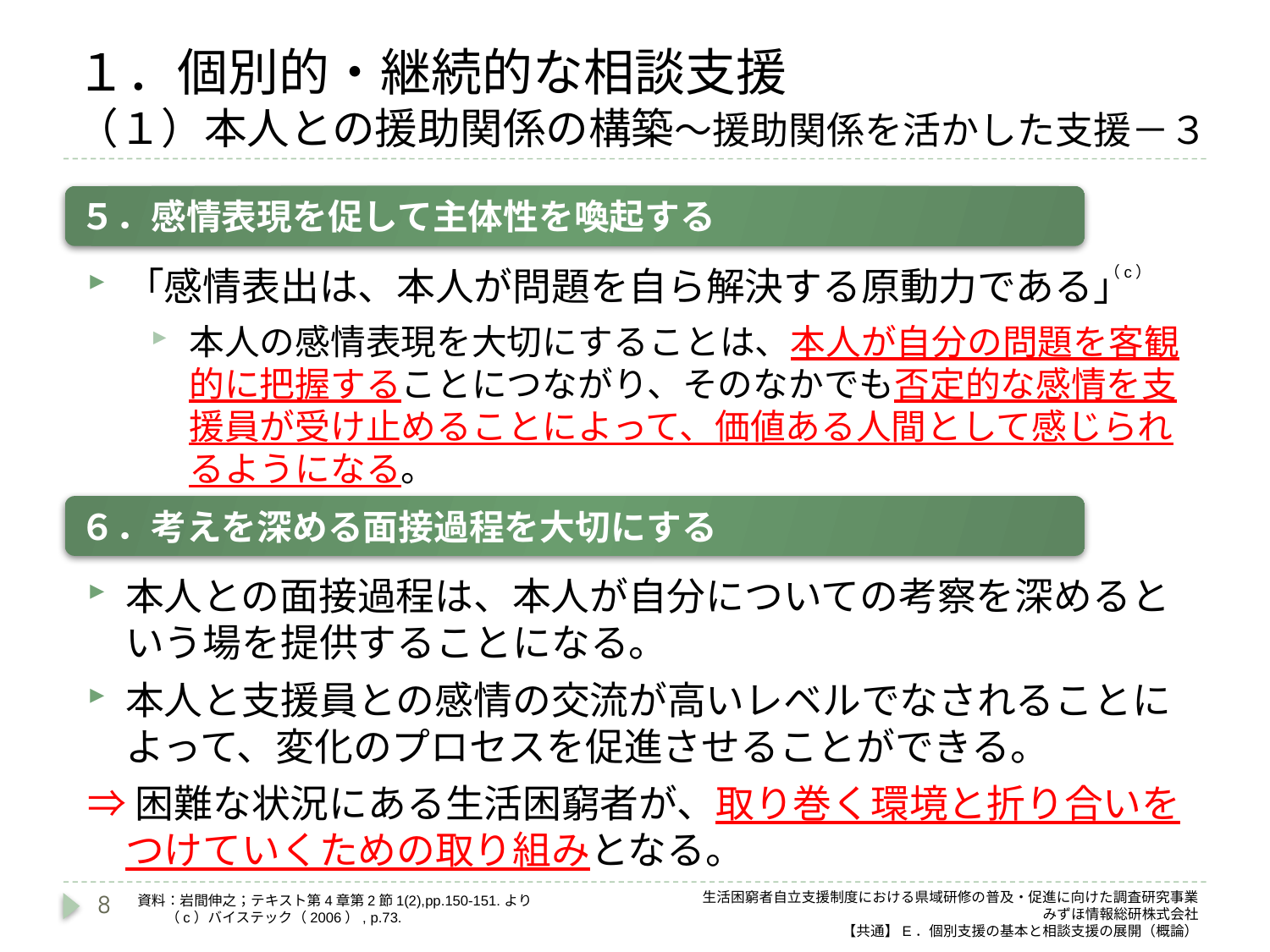

# １．個別的・継続的な相談支援 （１）本人との援助関係の構築～援助関係を活かした支援－３
５．感情表現を促して主体性を喚起する
「感情表出は、本人が問題を自ら解決する原動力である」
本人の感情表現を大切にすることは、本人が自分の問題を客観的に把握することにつながり、そのなかでも否定的な感情を支援員が受け止めることによって、価値ある人間として感じられるようになる。
（c）
６．考えを深める面接過程を大切にする
本人との面接過程は、本人が自分についての考察を深めるという場を提供することになる。
本人と支援員との感情の交流が高いレベルでなされることによって、変化のプロセスを促進させることができる。
⇒困難な状況にある生活困窮者が、取り巻く環境と折り合いをつけていくための取り組みとなる。
8
生活困窮者自立支援制度における県域研修の普及・促進に向けた調査研究事業
みずほ情報総研株式会社
【共通】E．個別支援の基本と相談支援の展開（概論）
資料：岩間伸之；テキスト第4章第2節1(2),pp.150-151.より
　　（c）バイステック（2006）, p.73.